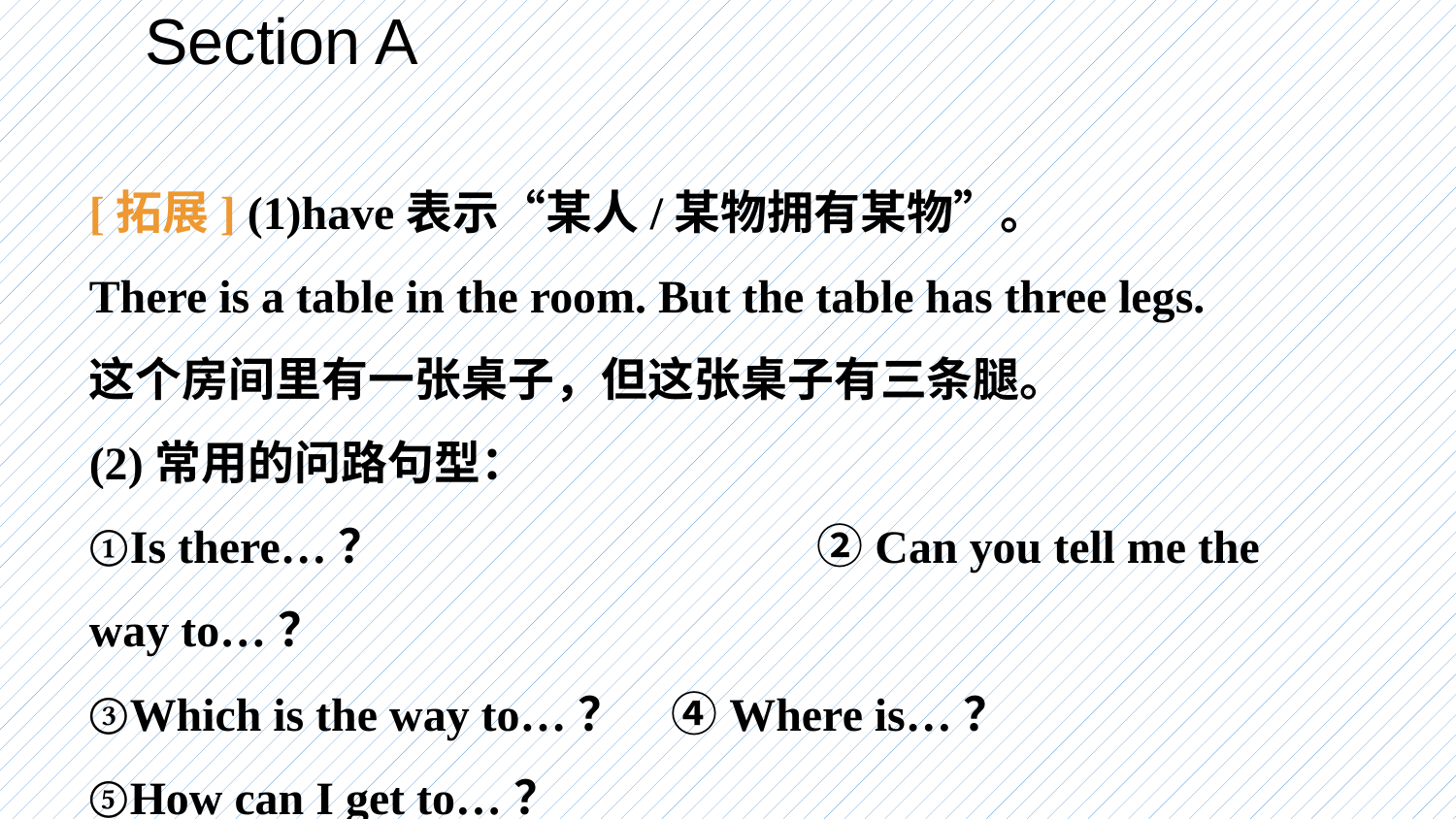

Section A

[拓展] (1)have表示“某人/某物拥有某物”。
There is a table in the room. But the table has three legs.
这个房间里有一张桌子，但这张桌子有三条腿。
(2)常用的问路句型：
①Is there…？ 			②Can you tell me the way to…？
③Which is the way to…？	④Where is…？
⑤How can I get to…？